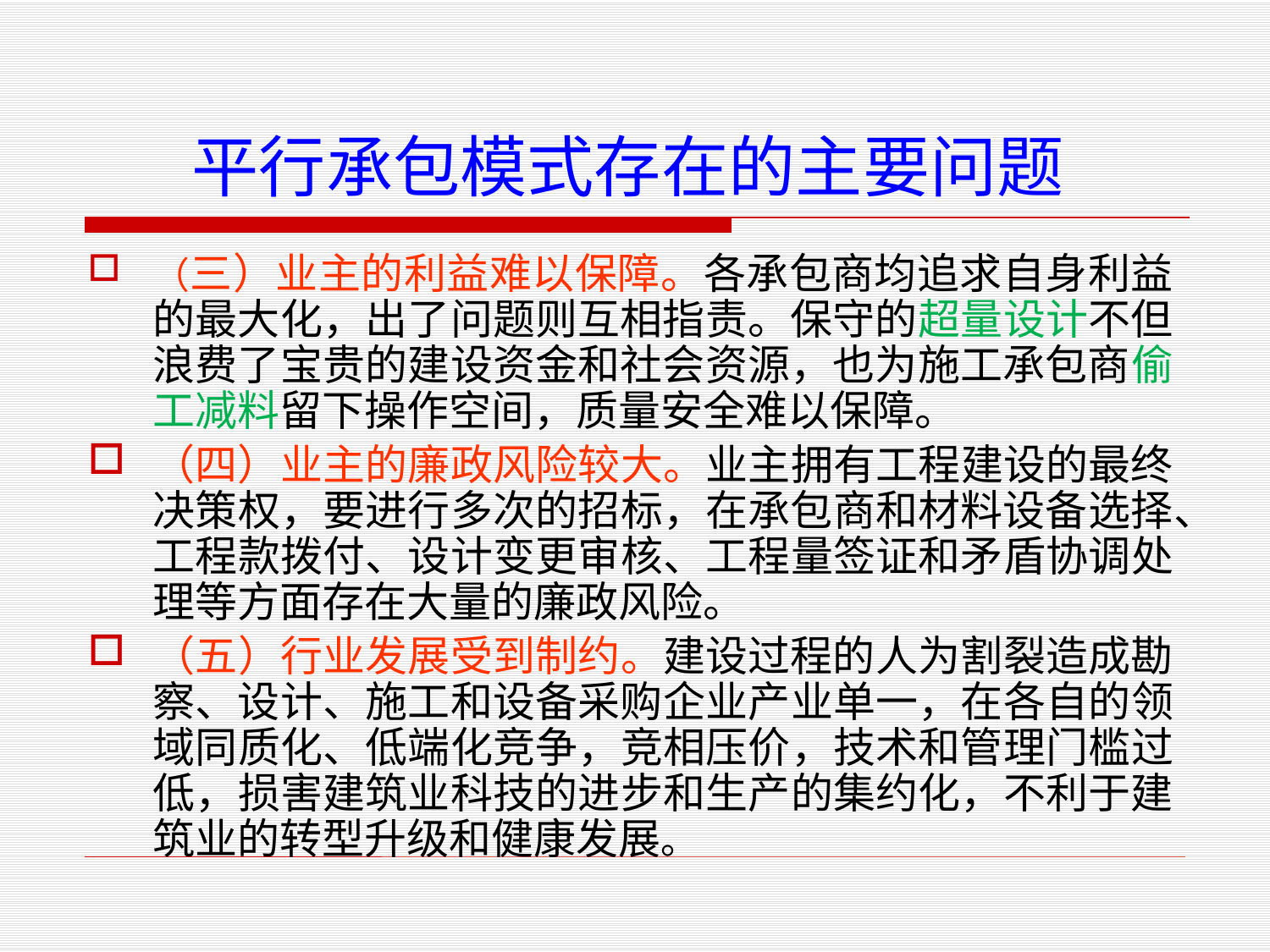

# 平行承包模式存在的主要问题
（三）业主的利益难以保障。各承包商均追求自身利益的最大化，出了问题则互相指责。保守的超量设计不但浪费了宝贵的建设资金和社会资源，也为施工承包商偷工减料留下操作空间，质量安全难以保障。
（四）业主的廉政风险较大。业主拥有工程建设的最终决策权，要进行多次的招标，在承包商和材料设备选择、工程款拨付、设计变更审核、工程量签证和矛盾协调处理等方面存在大量的廉政风险。
（五）行业发展受到制约。建设过程的人为割裂造成勘察、设计、施工和设备采购企业产业单一，在各自的领域同质化、低端化竞争，竞相压价，技术和管理门槛过低，损害建筑业科技的进步和生产的集约化，不利于建筑业的转型升级和健康发展。